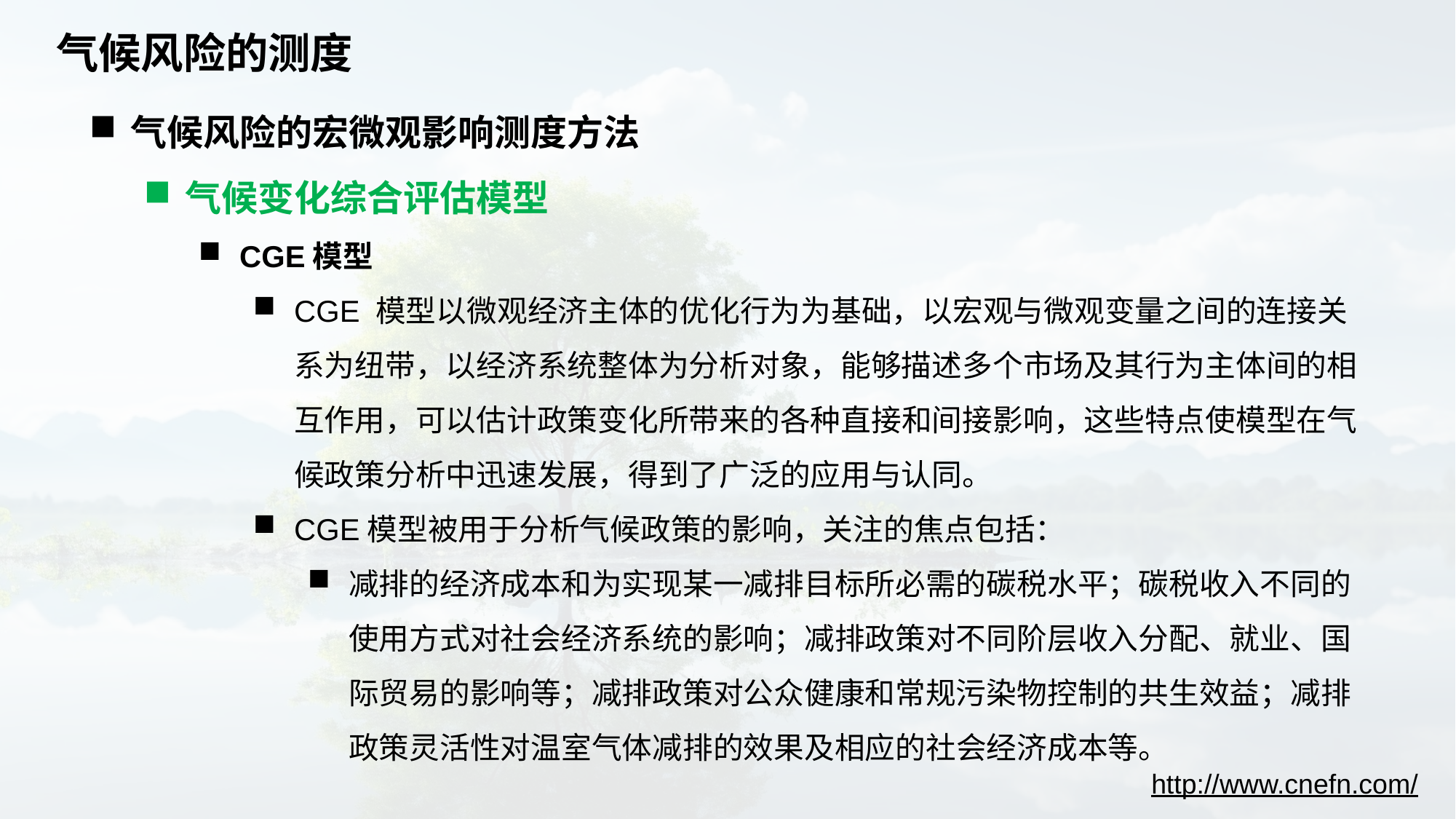

# 气候风险的测度
气候风险的宏微观影响测度方法
气候变化综合评估模型
CGE模型
CGE 模型以微观经济主体的优化行为为基础，以宏观与微观变量之间的连接关系为纽带，以经济系统整体为分析对象，能够描述多个市场及其行为主体间的相互作用，可以估计政策变化所带来的各种直接和间接影响，这些特点使模型在气候政策分析中迅速发展，得到了广泛的应用与认同。
CGE模型被用于分析气候政策的影响，关注的焦点包括：
减排的经济成本和为实现某一减排目标所必需的碳税水平；碳税收入不同的使用方式对社会经济系统的影响；减排政策对不同阶层收入分配、就业、国际贸易的影响等；减排政策对公众健康和常规污染物控制的共生效益；减排政策灵活性对温室气体减排的效果及相应的社会经济成本等。